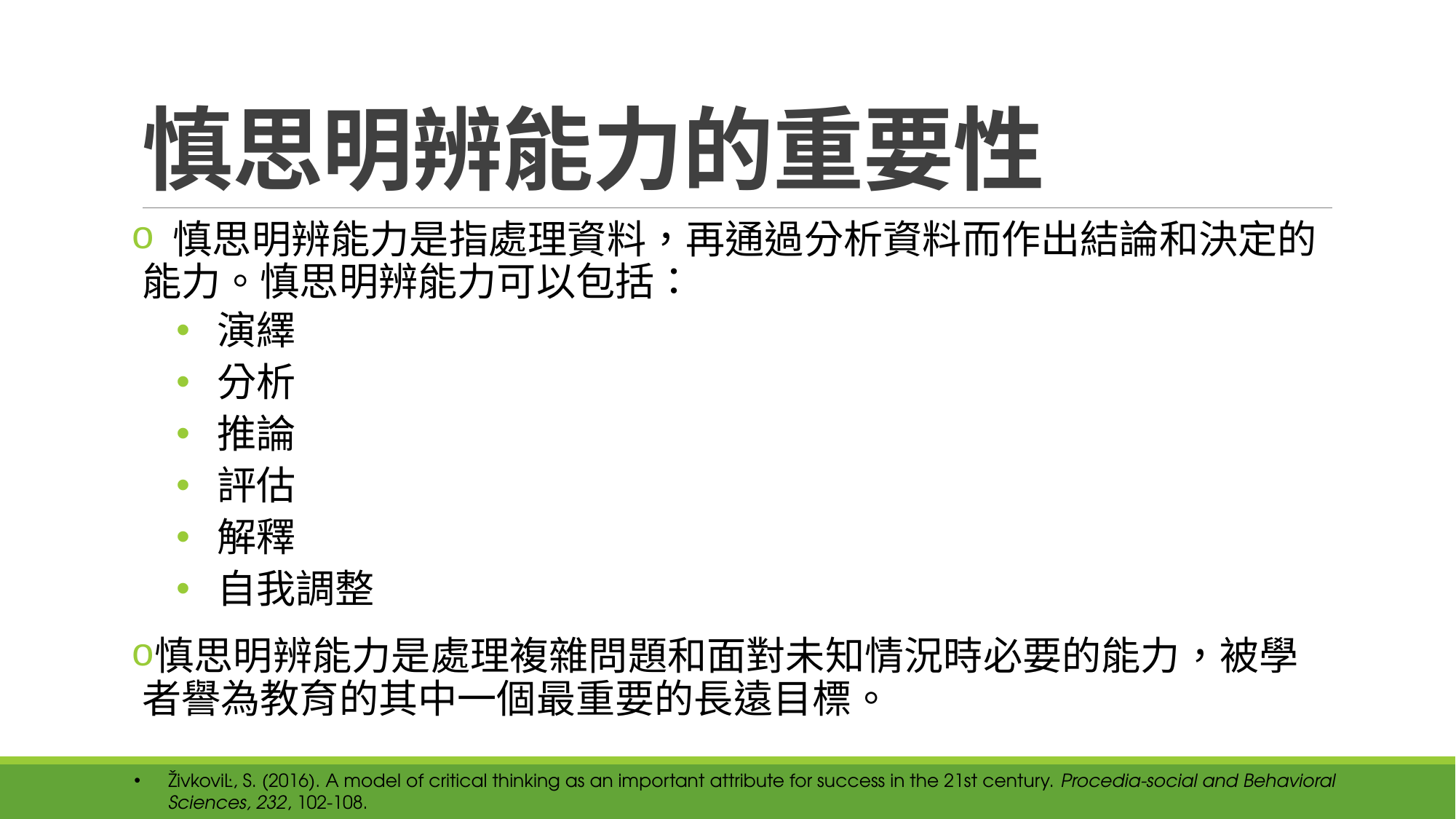

# 慎思明辨能力的重要性
 慎思明辨能力是指處理資料，再通過分析資料而作出結論和決定的能力。慎思明辨能力可以包括：
 演繹
 分析
 推論
 評估
 解釋
 自我調整
慎思明辨能力是處理複雜問題和面對未知情況時必要的能力，被學者譽為教育的其中一個最重要的長遠目標。
ŽivkoviĿ, S. (2016). A model of critical thinking as an important attribute for success in the 21st century. Procedia-social and Behavioral Sciences, 232, 102-108.